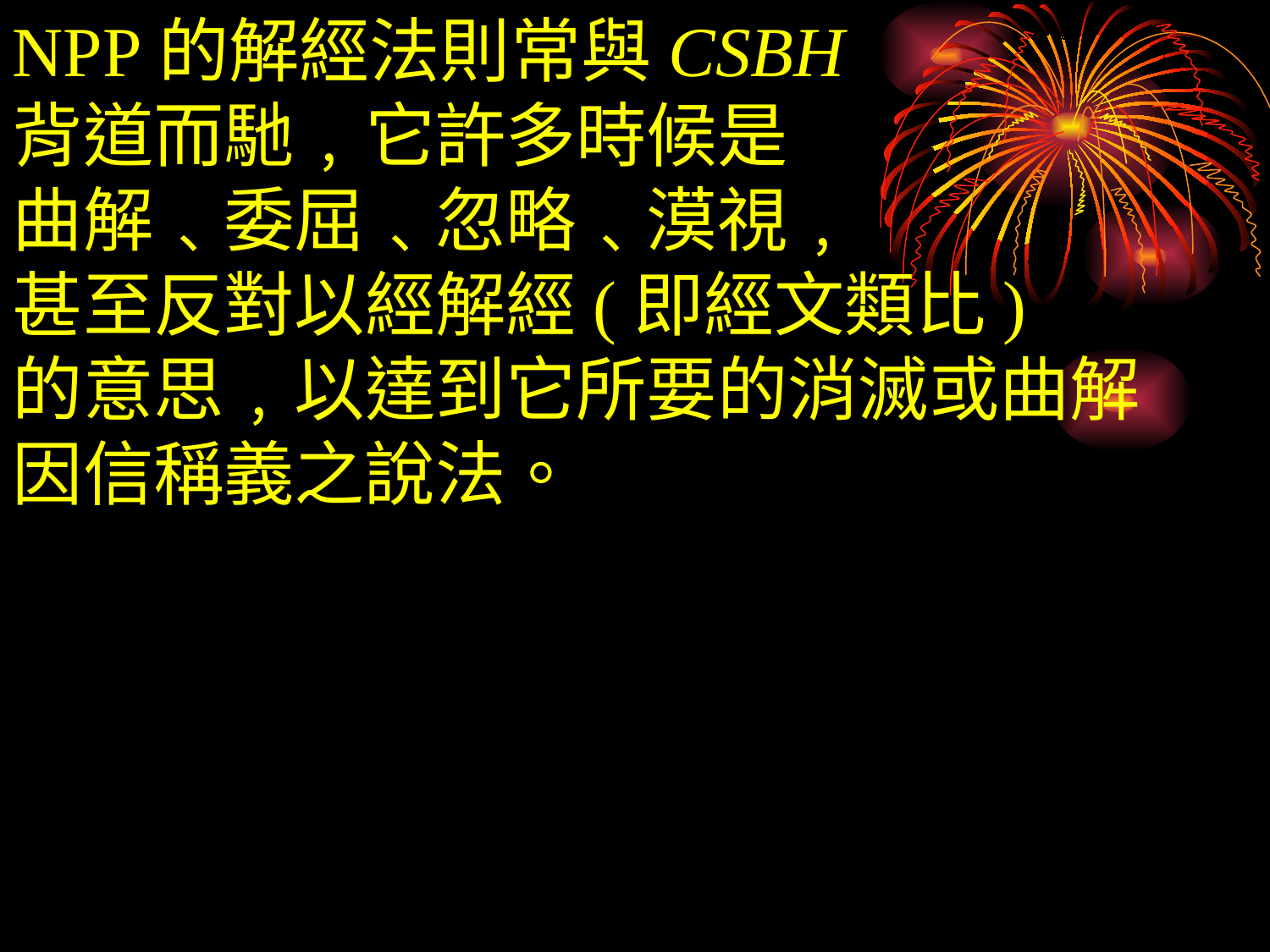

NPP的解經法則常與CSBH
背道而馳﹐它許多時候是
曲解﹑委屈﹑忽略﹑漠視﹐
甚至反對以經解經(即經文類比)
的意思﹐以達到它所要的消滅或曲解
因信稱義之說法。